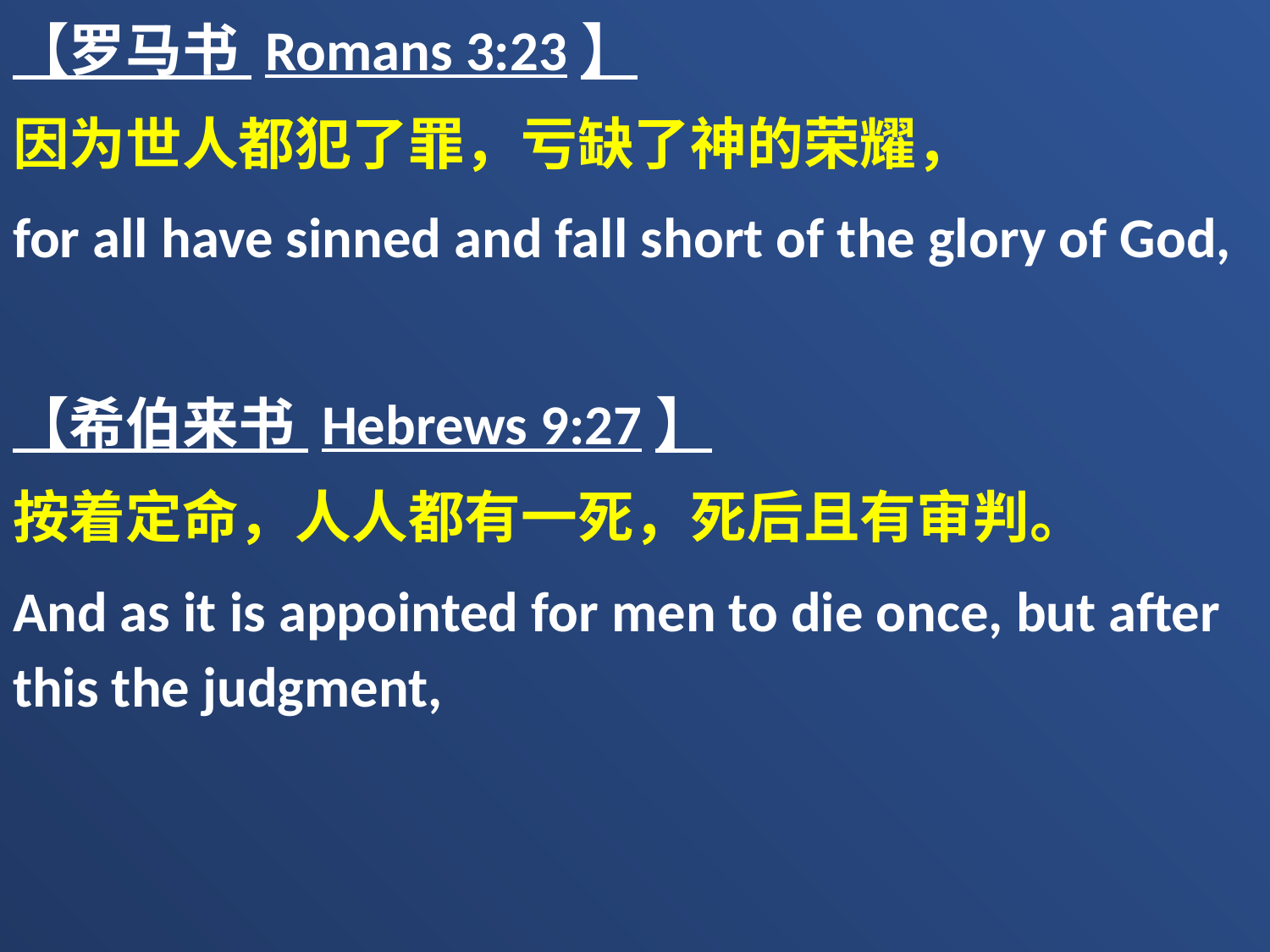

【罗马书 Romans 3:23】
因为世人都犯了罪，亏缺了神的荣耀，
for all have sinned and fall short of the glory of God,

【希伯来书 Hebrews 9:27】
按着定命，人人都有一死，死后且有审判。
And as it is appointed for men to die once, but after this the judgment,